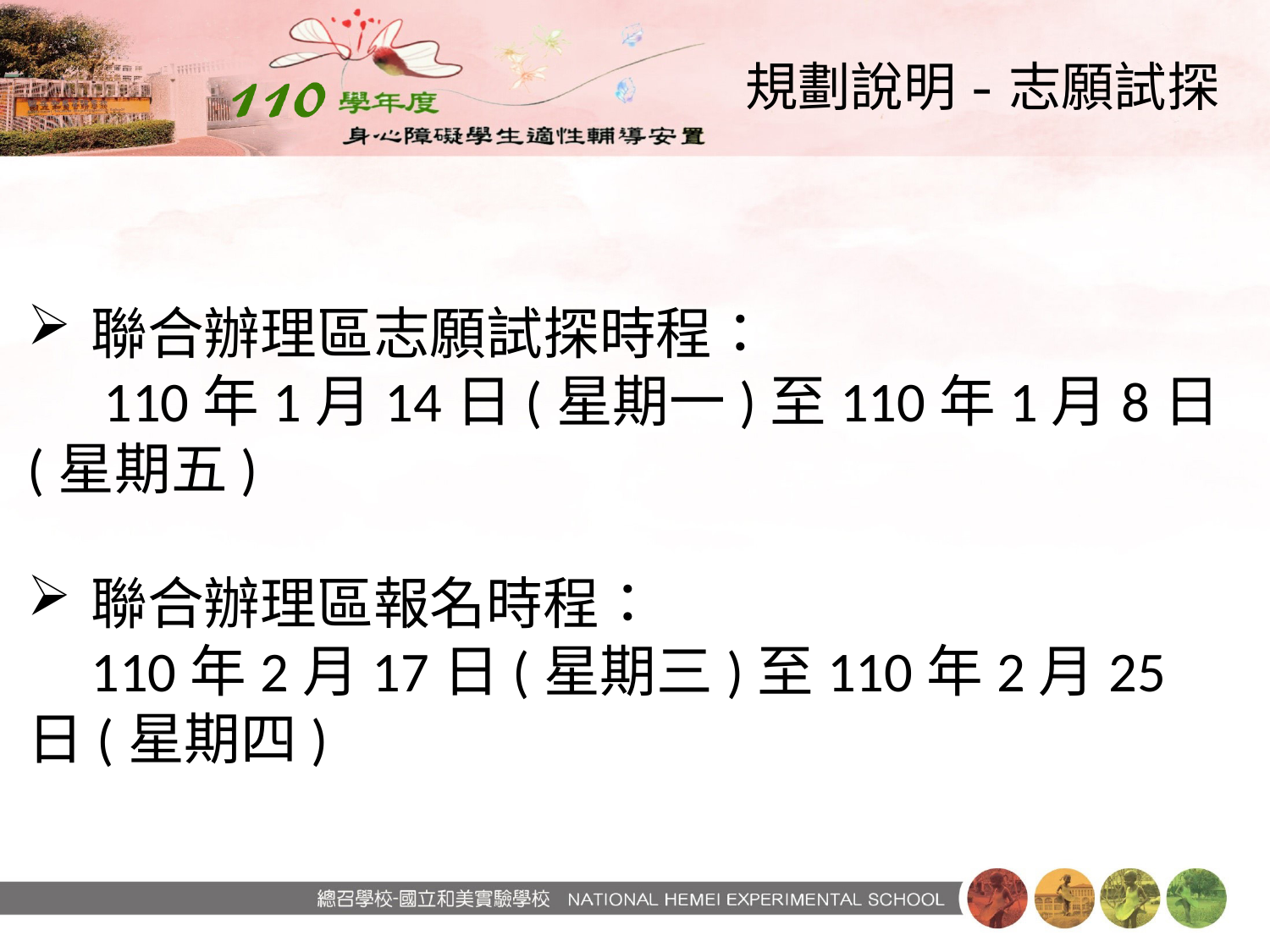

# 規劃說明-志願試探
聯合辦理區志願試探時程：
      110年1月14日(星期一)至110年1月8日(星期五)

聯合辦理區報名時程：
     110年2月17日(星期三)至110年2月25日(星期四)